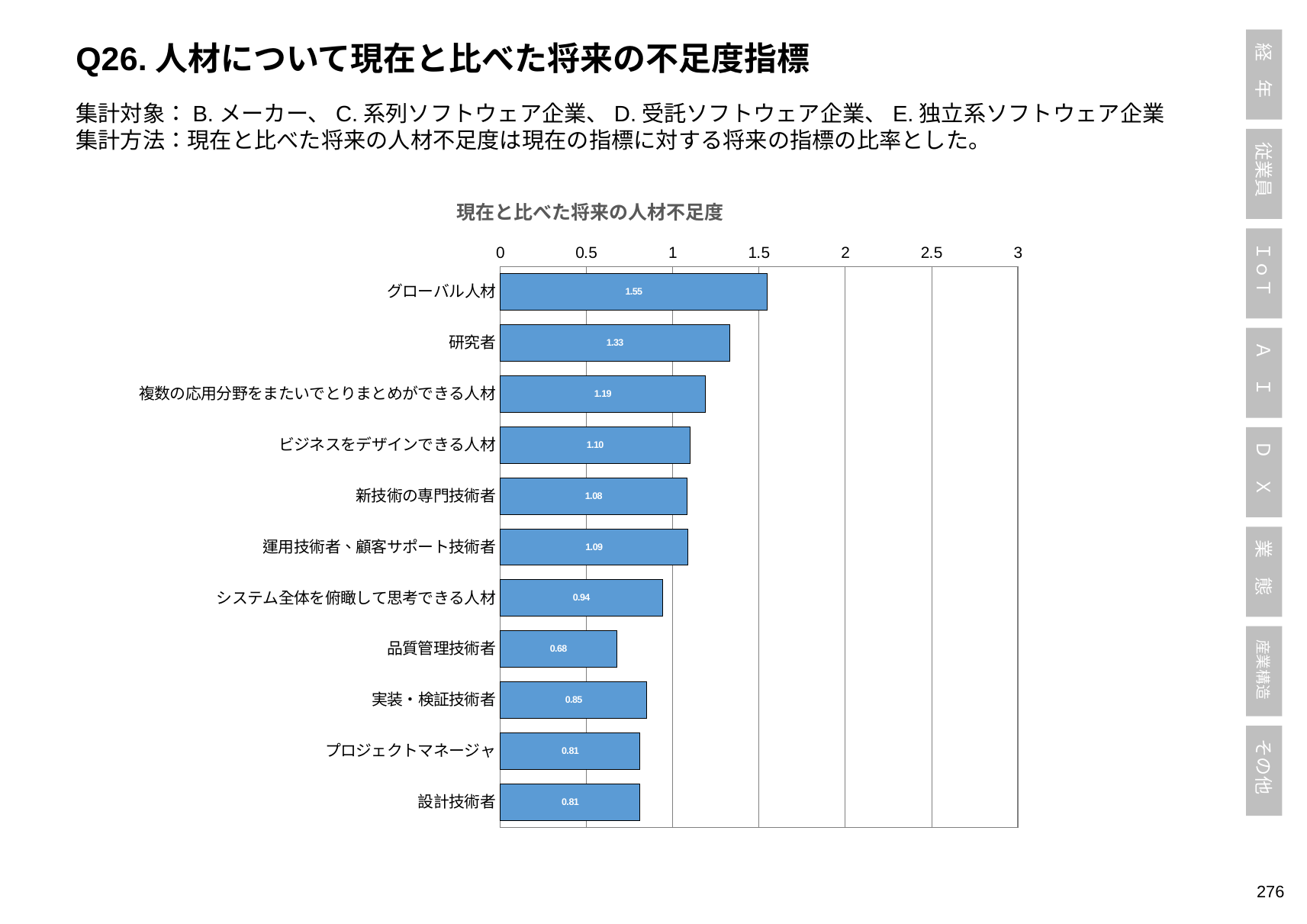

Q26.人材について現在と比べた将来の不足度指標
集計対象：B.メーカー、C.系列ソフトウェア企業、D.受託ソフトウェア企業、E.独立系ソフトウェア企業
集計方法：現在と比べた将来の人材不足度は現在の指標に対する将来の指標の比率とした。

### Chart: 現在と比べた将来の人材不足度

| Category |  |
|---|---|
| グローバル人材 | 1.5475165087568188 |
| 研究者 | 1.3294573643410852 |
| 複数の応用分野をまたいでとりまとめができる人材 | 1.1888161661173775 |
| ビジネスをデザインできる人材 | 1.0997416020671833 |
| 新技術の専門技術者 | 1.0825098132039372 |
| 運用技術者、顧客サポート技術者 | 1.087951000095703 |
| システム全体を俯瞰して思考できる人材 | 0.940321542274078 |
| 品質管理技術者 | 0.6752799310938844 |
| 実装・検証技術者 | 0.8514399131183762 |
| プロジェクトマネージャ | 0.811319334688041 |
| 設計技術者 | 0.811634532564765 |
276